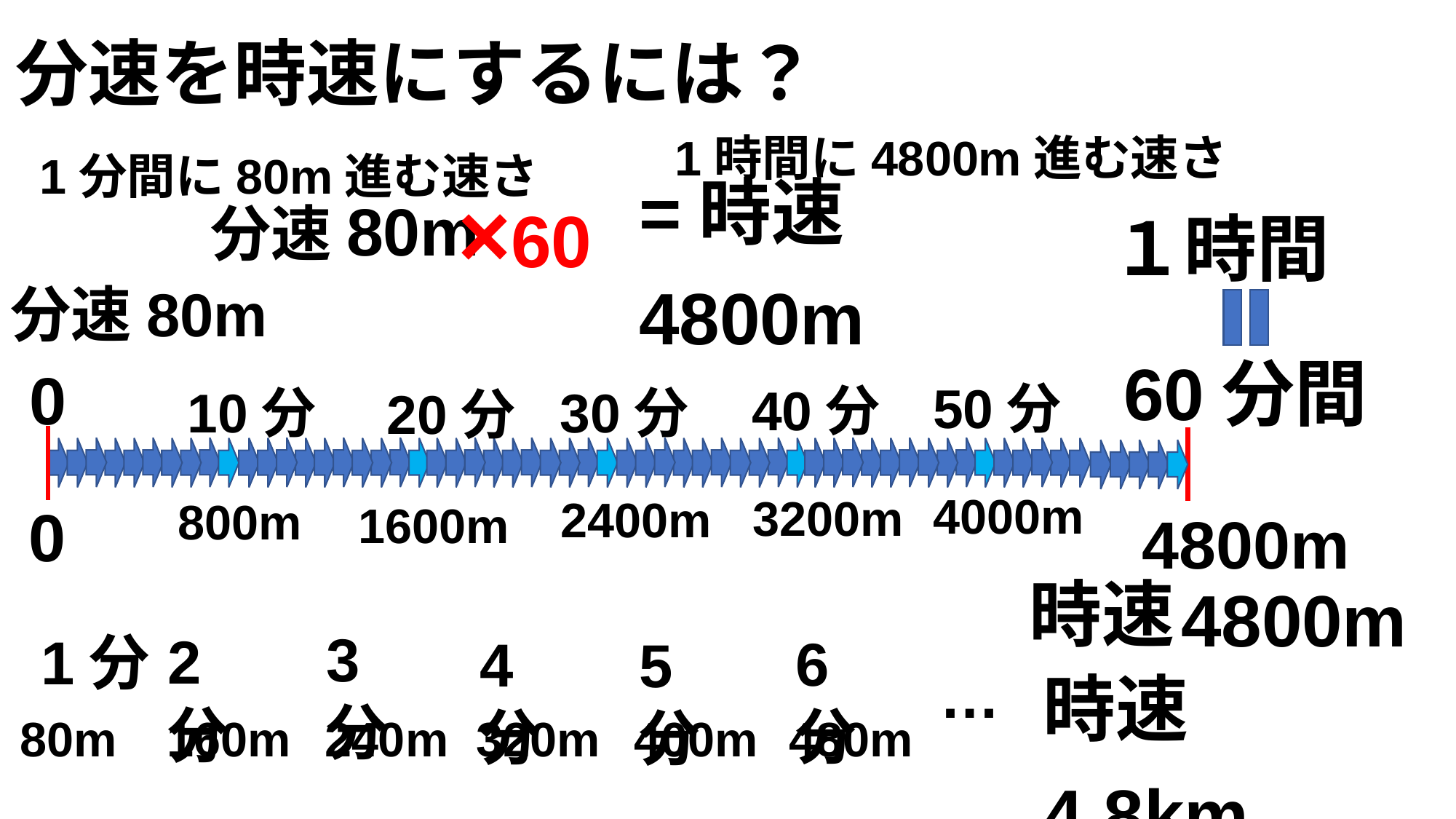

分速を時速にするには？
1時間に4800m進む速さ
1分間に80m進む速さ
=時速4800m
×60
分速80m
１時間
分速80m

60分間
0
50分
40分
10分
30分
20分

4000m
3200m
2400m
800m
1600m
0
4800m
時速
4800m
3分
2分
1分
6分
4分
5分
…
時速4.8km
80m
160m
240m
320m
400m
480m